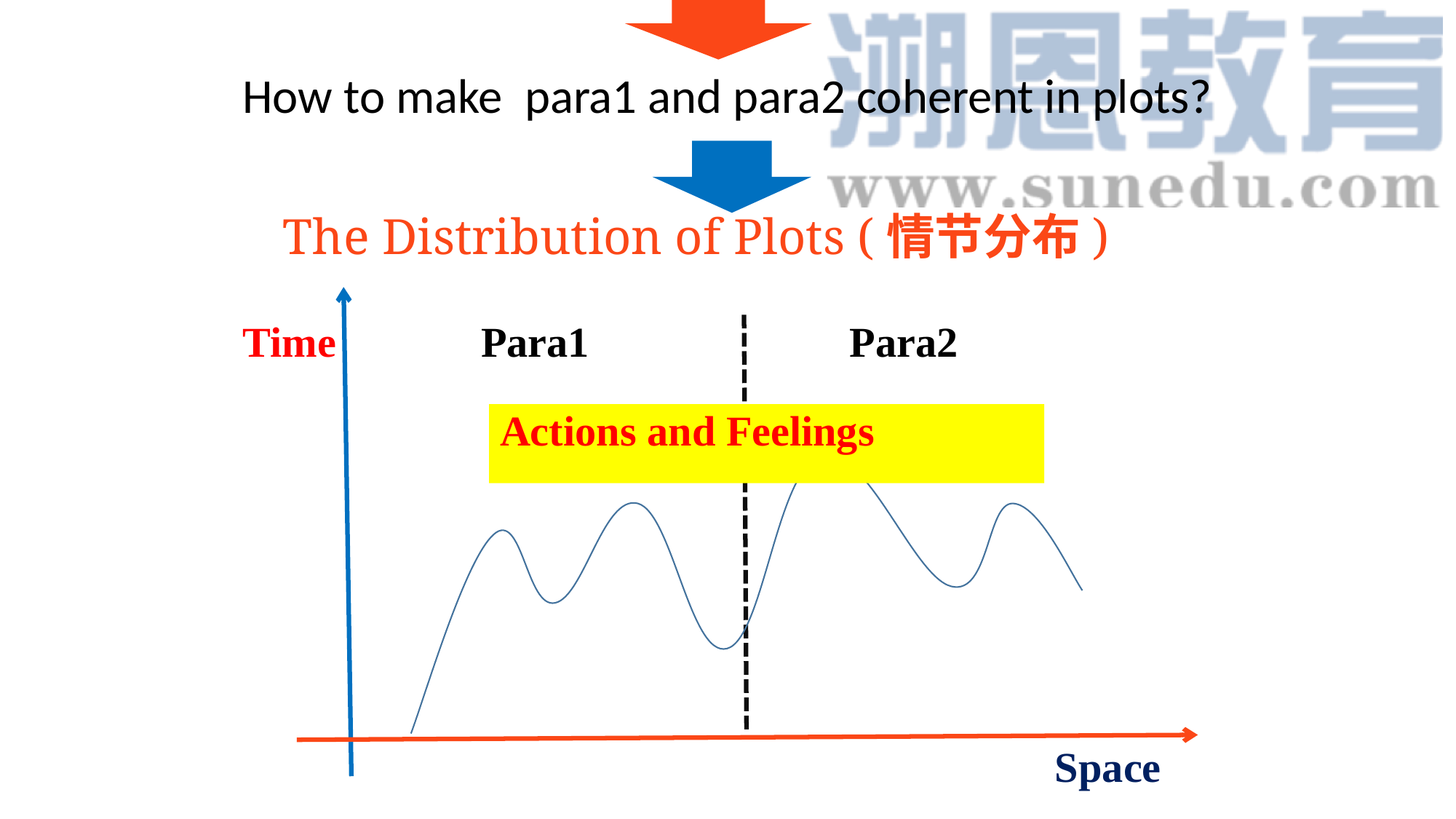

How to make  para1 and para2 coherent in plots?
# The Distribution of Plots (情节分布)

Para1
Para2

Time
Space
Actions and Feelings